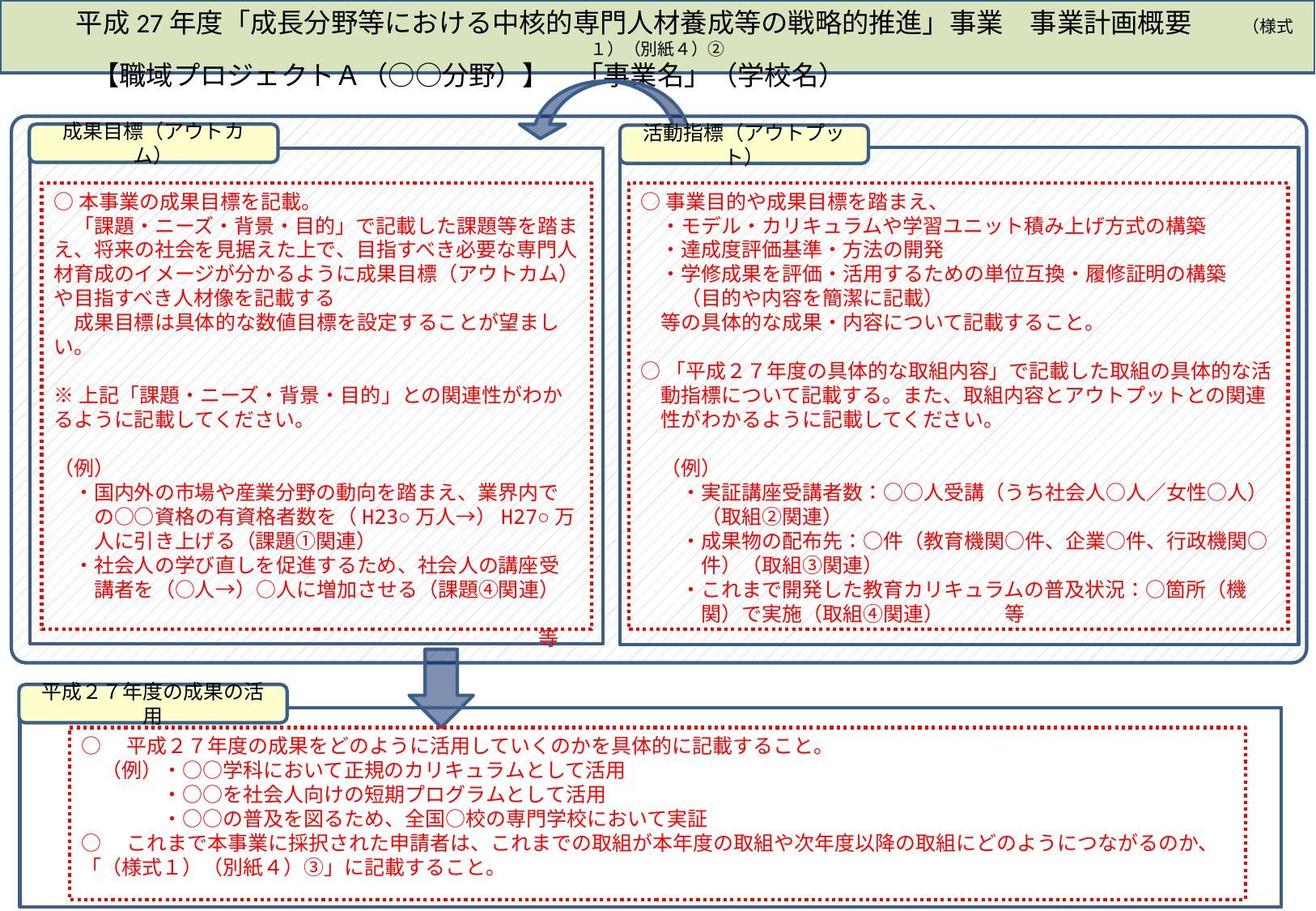

平成27年度「成長分野等における中核的専門人材養成等の戦略的推進」事業　事業計画概要　　　（様式１）（別紙４）②
　　　【職域プロジェクトＡ（○○分野）】　「事業名」（学校名）

成果目標（アウトカム）
活動指標（アウトプット）

○事業目的や成果目標を踏まえ、
　・モデル・カリキュラムや学習ユニット積み上げ方式の構築
　・達成度評価基準・方法の開発
　・学修成果を評価・活用するための単位互換・履修証明の構築
　　（目的や内容を簡潔に記載）
　等の具体的な成果・内容について記載すること。

○「平成２７年度の具体的な取組内容」で記載した取組の具体的な活
　動指標について記載する。また、取組内容とアウトプットとの関連
　性がわかるように記載してください。

　（例）
　　・実証講座受講者数：○○人受講（うち社会人○人／女性○人）
　　　（取組②関連）
　　・成果物の配布先：○件（教育機関○件、企業○件、行政機関○
　　　件）（取組③関連）
　　・これまで開発した教育カリキュラムの普及状況：○箇所（機
　　　関）で実施（取組④関連）　　　等
○本事業の成果目標を記載。
　「課題・ニーズ・背景・目的」で記載した課題等を踏まえ、将来の社会を見据えた上で、目指すべき必要な専門人材育成のイメージが分かるように成果目標（アウトカム）や目指すべき人材像を記載する
　成果目標は具体的な数値目標を設定することが望ましい。

※上記「課題・ニーズ・背景・目的」との関連性がわかるように記載してください。

（例）
　・国内外の市場や産業分野の動向を踏まえ、業界内で
　　の○○資格の有資格者数を（H23○万人→）H27○万
　　人に引き上げる（課題①関連）
　・社会人の学び直しを促進するため、社会人の講座受
　　講者を（○人→）○人に増加させる（課題④関連）
　　　　　　　　　　　　　　　　　　　　　　　　等

平成２７年度の成果の活用

○　平成２７年度の成果をどのように活用していくのかを具体的に記載すること。
　（例）・○○学科において正規のカリキュラムとして活用
　　　　・○○を社会人向けの短期プログラムとして活用
　　　　・○○の普及を図るため、全国○校の専門学校において実証
○　これまで本事業に採択された申請者は、これまでの取組が本年度の取組や次年度以降の取組にどのようにつながるのか、「（様式１）（別紙４）③」に記載すること。